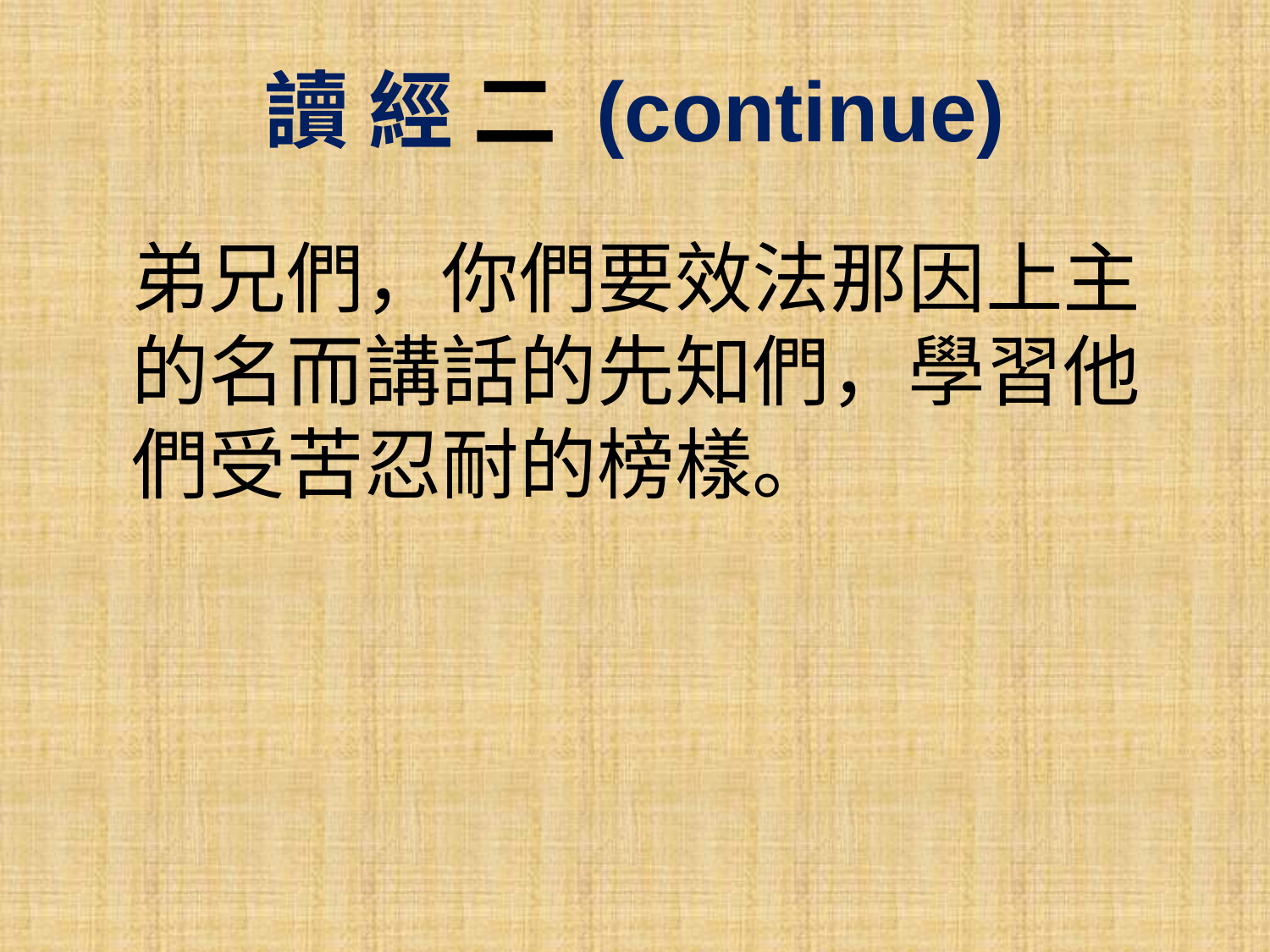

讀 經 二 (continue)

弟兄們，你們要效法那因上主的名而講話的先知們，學習他們受苦忍耐的榜樣。